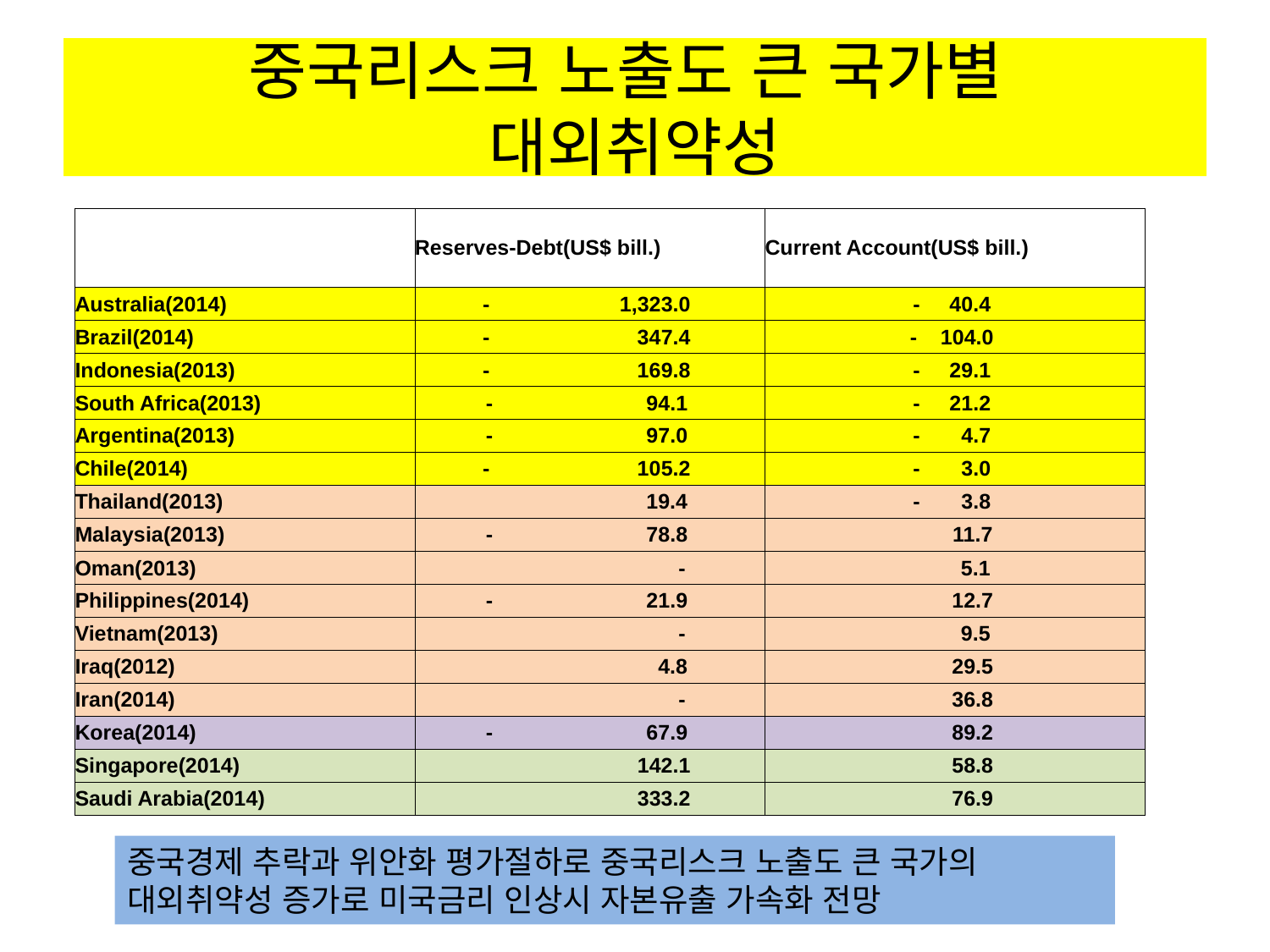

# 중국리스크 노출도 큰 국가별 대외취약성
|  | Reserves-Debt(US$ bill.) | Current Account(US$ bill.) |
| --- | --- | --- |
| Australia(2014) | - 1,323.0 | - 40.4 |
| Brazil(2014) | - 347.4 | - 104.0 |
| Indonesia(2013) | - 169.8 | - 29.1 |
| South Africa(2013) | - 94.1 | - 21.2 |
| Argentina(2013) | - 97.0 | - 4.7 |
| Chile(2014) | - 105.2 | - 3.0 |
| Thailand(2013) | 19.4 | - 3.8 |
| Malaysia(2013) | - 78.8 | 11.7 |
| Oman(2013) | - | 5.1 |
| Philippines(2014) | - 21.9 | 12.7 |
| Vietnam(2013) | - | 9.5 |
| Iraq(2012) | 4.8 | 29.5 |
| Iran(2014) | - | 36.8 |
| Korea(2014) | - 67.9 | 89.2 |
| Singapore(2014) | 142.1 | 58.8 |
| Saudi Arabia(2014) | 333.2 | 76.9 |
중국경제 추락과 위안화 평가절하로 중국리스크 노출도 큰 국가의  대외취약성 증가로 미국금리 인상시 자본유출 가속화 전망